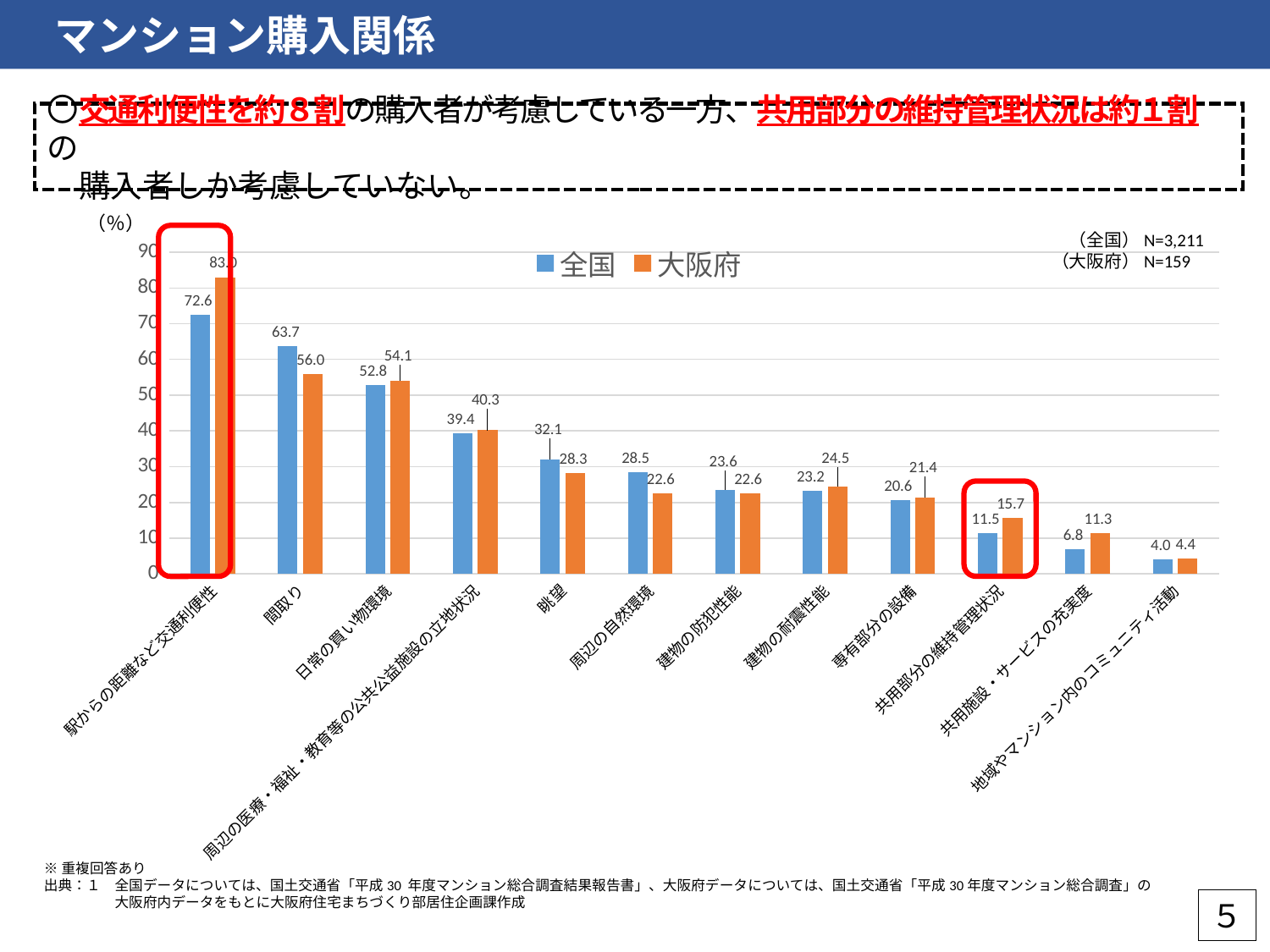

マンション購入関係
〇交通利便性を約８割の購入者が考慮している一方、共用部分の維持管理状況は約１割の
　購入者しか考慮していない。
（％）
　（全国）N=3,211
（大阪府）N=159

### Chart

| Category | 全国 | 大阪府 |
|---|---|---|
| 駅からの距離など交通利便性 | 72.6 | 83.01886792452831 |
| 間取り | 63.7 | 55.9748427672956 |
| 日常の買い物環境 | 52.8 | 54.088050314465406 |
| 周辺の医療・福祉・教育等の公共公益施設の立地状況 | 39.4 | 40.25157232704403 |
| 眺望 | 32.1 | 28.30188679245283 |
| 周辺の自然環境 | 28.5 | 22.641509433962266 |
| 建物の防犯性能 | 23.6 | 22.641509433962266 |
| 建物の耐震性能 | 23.2 | 24.528301886792452 |
| 専有部分の設備 | 20.6 | 21.38364779874214 |
| 共用部分の維持管理状況 | 11.5 | 15.723270440251572 |
| 共用施設・サービスの充実度 | 6.8 | 11.320754716981133 |
| 地域やマンション内のコミュニティ活動 | 4.0 | 4.40251572327044 |
※重複回答あり
出典：１　全国データについては、国土交通省「平成30 年度マンション総合調査結果報告書」、大阪府データについては、国土交通省「平成30年度マンション総合調査」の
　　　　　大阪府内データをもとに大阪府住宅まちづくり部居住企画課作成
５